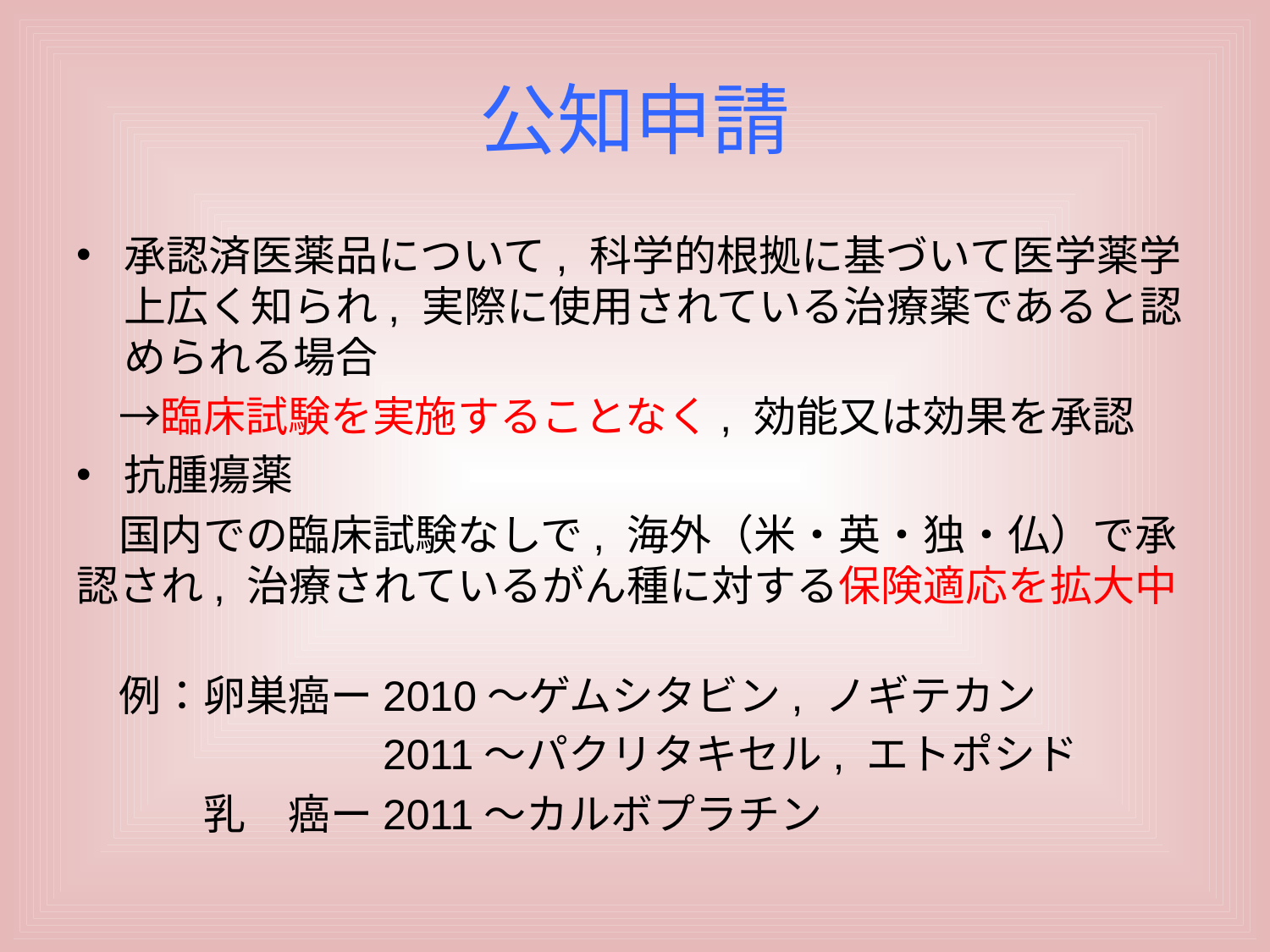

# 公知申請
承認済医薬品について, 科学的根拠に基づいて医学薬学上広く知られ, 実際に使用されている治療薬であると認められる場合
　→臨床試験を実施することなく, 効能又は効果を承認
抗腫瘍薬
　国内での臨床試験なしで, 海外（米・英・独・仏）で承認され, 治療されているがん種に対する保険適応を拡大中
　例：卵巣癌ー2010〜ゲムシタビン, ノギテカン
　　　　　　　2011〜パクリタキセル, エトポシド
　　　乳　癌ー2011〜カルボプラチン